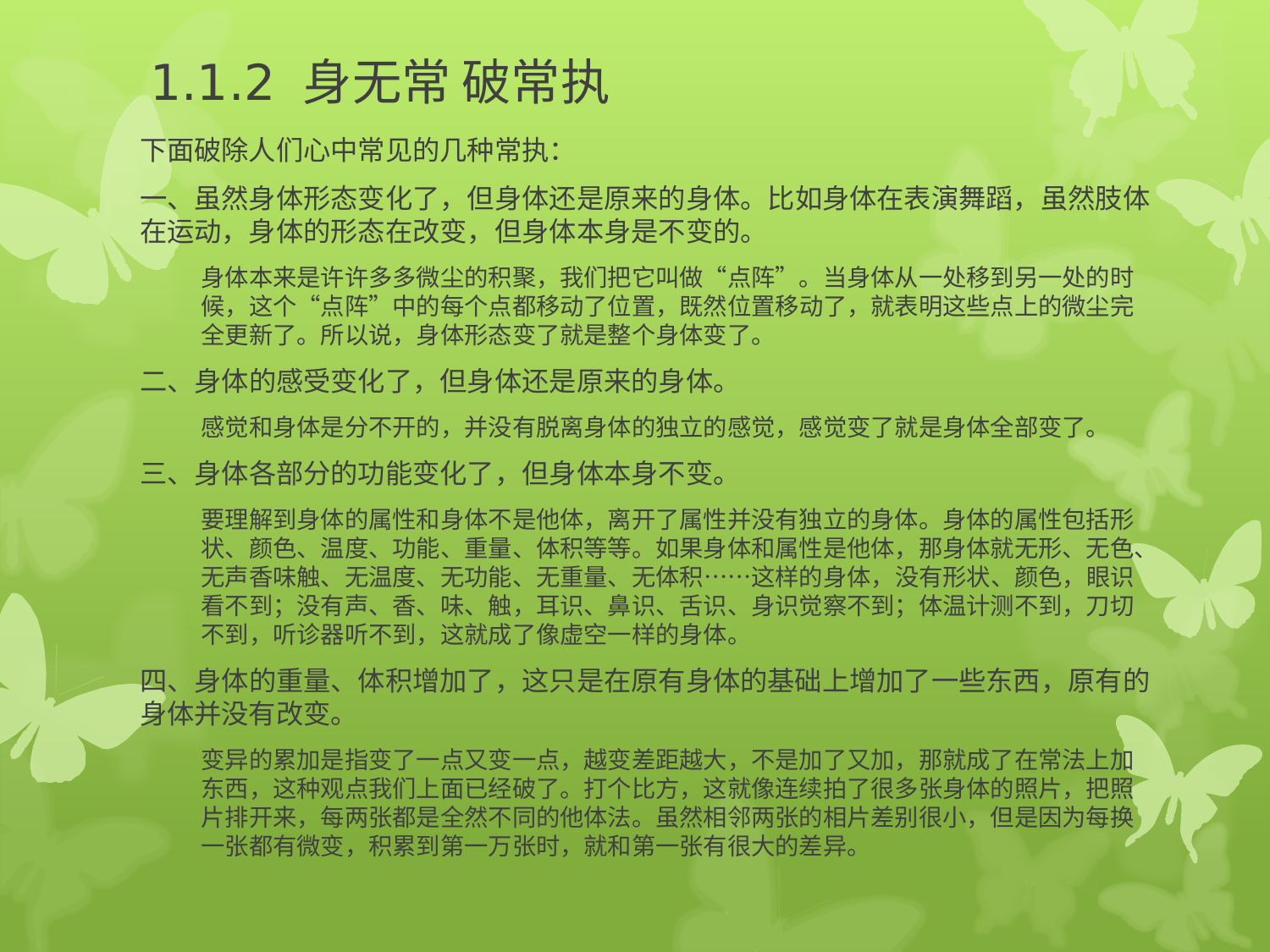

# 1.1.2 身无常 破常执
下面破除人们心中常见的几种常执：
一、虽然身体形态变化了，但身体还是原来的身体。比如身体在表演舞蹈，虽然肢体在运动，身体的形态在改变，但身体本身是不变的。
身体本来是许许多多微尘的积聚，我们把它叫做“点阵”。当身体从一处移到另一处的时候，这个“点阵”中的每个点都移动了位置，既然位置移动了，就表明这些点上的微尘完全更新了。所以说，身体形态变了就是整个身体变了。
二、身体的感受变化了，但身体还是原来的身体。
感觉和身体是分不开的，并没有脱离身体的独立的感觉，感觉变了就是身体全部变了。
三、身体各部分的功能变化了，但身体本身不变。
要理解到身体的属性和身体不是他体，离开了属性并没有独立的身体。身体的属性包括形状、颜色、温度、功能、重量、体积等等。如果身体和属性是他体，那身体就无形、无色、无声香味触、无温度、无功能、无重量、无体积……这样的身体，没有形状、颜色，眼识看不到；没有声、香、味、触，耳识、鼻识、舌识、身识觉察不到；体温计测不到，刀切不到，听诊器听不到，这就成了像虚空一样的身体。
四、身体的重量、体积增加了，这只是在原有身体的基础上增加了一些东西，原有的身体并没有改变。
变异的累加是指变了一点又变一点，越变差距越大，不是加了又加，那就成了在常法上加东西，这种观点我们上面已经破了。打个比方，这就像连续拍了很多张身体的照片，把照片排开来，每两张都是全然不同的他体法。虽然相邻两张的相片差别很小，但是因为每换一张都有微变，积累到第一万张时，就和第一张有很大的差异。